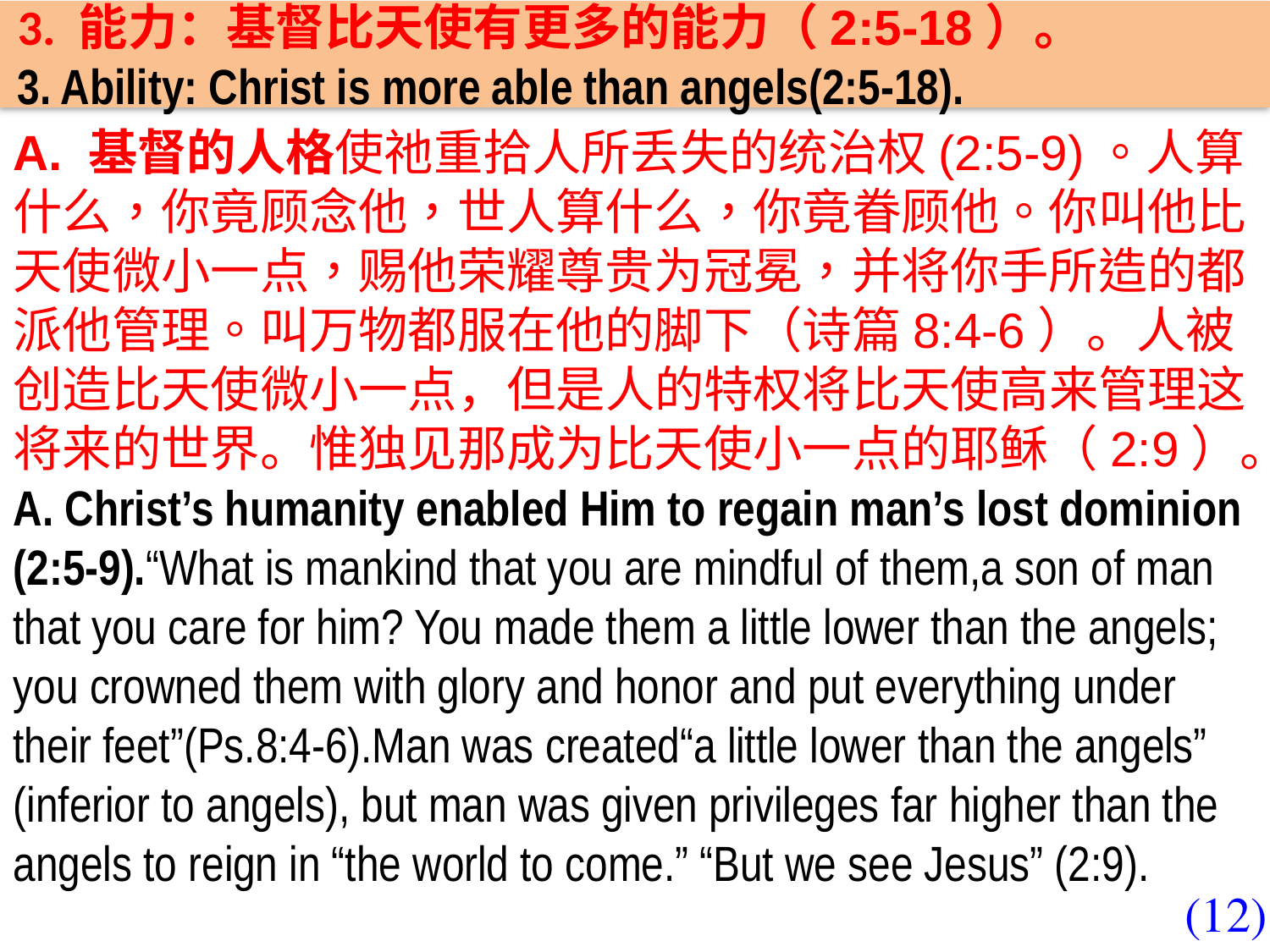

3. 能力：基督比天使有更多的能力（2:5-18）。
3. Ability: Christ is more able than angels(2:5-18).

A. 基督的人格使祂重拾人所丢失的统治权(2:5-9)。人算什么，你竟顾念他，世人算什么，你竟眷顾他。你叫他比天使微小一点，赐他荣耀尊贵为冠冕，并将你手所造的都派他管理。叫万物都服在他的脚下（诗篇8:4-6）。人被创造比天使微小一点，但是人的特权将比天使高来管理这将来的世界。惟独见那成为比天使小一点的耶稣（2:9）。
A. Christ’s humanity enabled Him to regain man’s lost dominion (2:5-9).“What is mankind that you are mindful of them,a son of man that you care for him? You made them a little lower than the angels; you crowned them with glory and honor and put everything under their feet”(Ps.8:4-6).Man was created“a little lower than the angels”
(inferior to angels), but man was given privileges far higher than the angels to reign in “the world to come.” “But we see Jesus” (2:9).
(12)